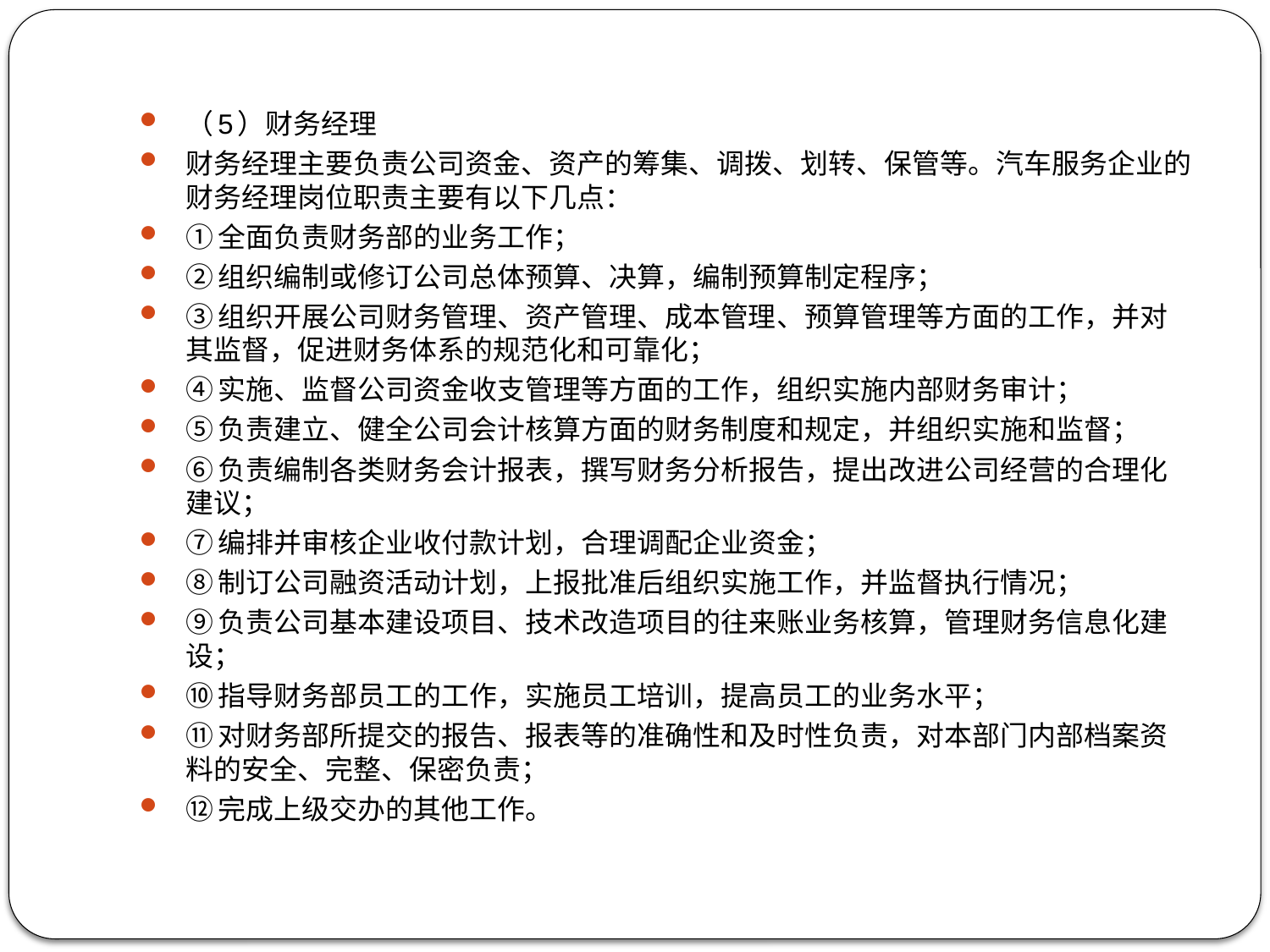

（5）财务经理
财务经理主要负责公司资金、资产的筹集、调拨、划转、保管等。汽车服务企业的财务经理岗位职责主要有以下几点：
①全面负责财务部的业务工作；
②组织编制或修订公司总体预算、决算，编制预算制定程序；
③组织开展公司财务管理、资产管理、成本管理、预算管理等方面的工作，并对其监督，促进财务体系的规范化和可靠化；
④实施、监督公司资金收支管理等方面的工作，组织实施内部财务审计；
⑤负责建立、健全公司会计核算方面的财务制度和规定，并组织实施和监督；
⑥负责编制各类财务会计报表，撰写财务分析报告，提出改进公司经营的合理化建议；
⑦编排并审核企业收付款计划，合理调配企业资金；
⑧制订公司融资活动计划，上报批准后组织实施工作，并监督执行情况；
⑨负责公司基本建设项目、技术改造项目的往来账业务核算，管理财务信息化建设；
⑩指导财务部员工的工作，实施员工培训，提高员工的业务水平；
⑪对财务部所提交的报告、报表等的准确性和及时性负责，对本部门内部档案资料的安全、完整、保密负责；
⑫完成上级交办的其他工作。